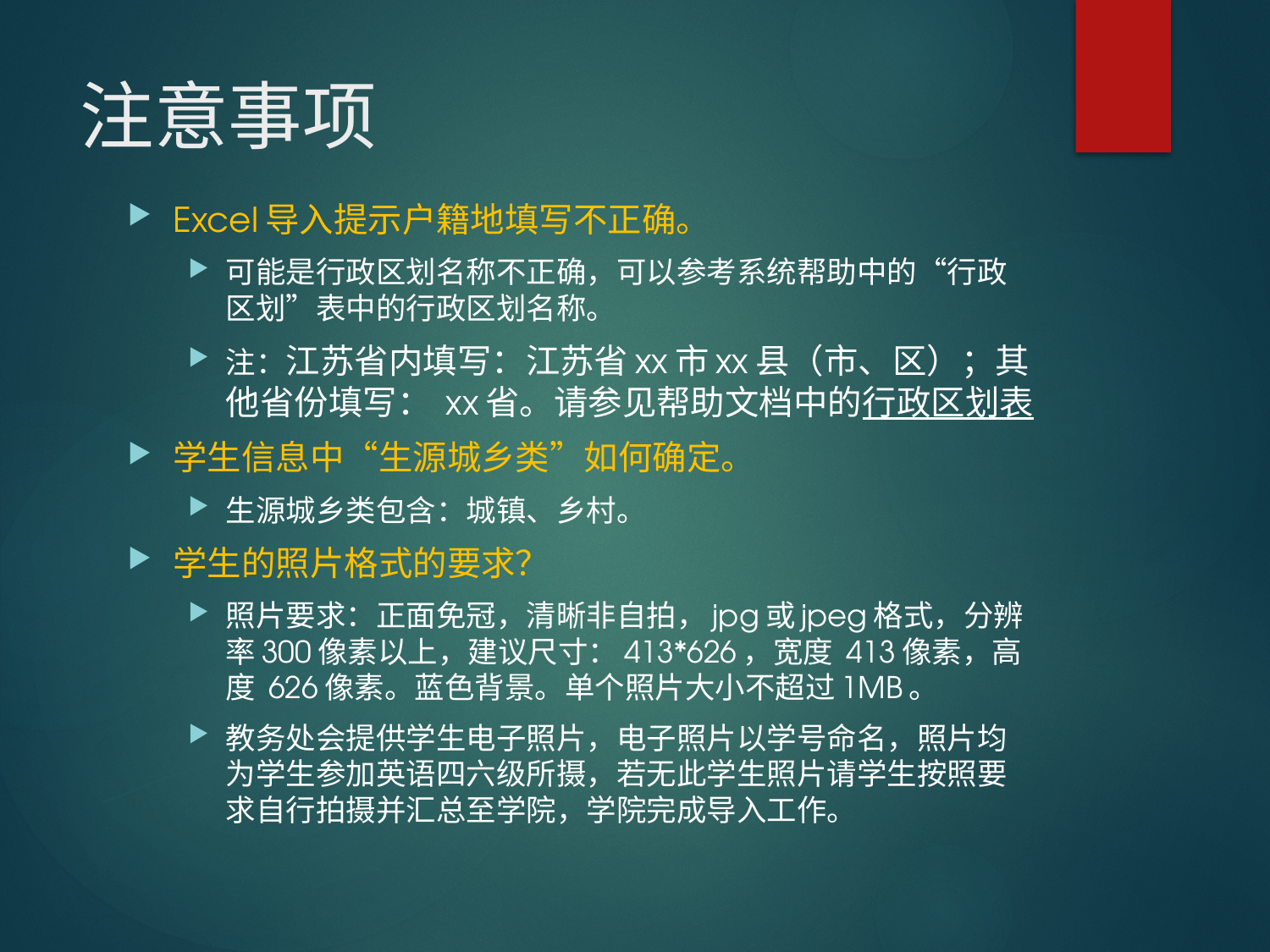

# 注意事项

Excel导入提示户籍地填写不正确。
可能是行政区划名称不正确，可以参考系统帮助中的“行政区划”表中的行政区划名称。
注：江苏省内填写：江苏省xx市xx县（市、区）；其他省份填写： xx省。请参见帮助文档中的行政区划表
学生信息中“生源城乡类”如何确定。
生源城乡类包含：城镇、乡村。
学生的照片格式的要求？
照片要求：正面免冠，清晰非自拍，jpg或jpeg格式，分辨率300像素以上，建议尺寸：413*626，宽度 413像素，高度 626像素。蓝色背景。单个照片大小不超过1MB。
教务处会提供学生电子照片，电子照片以学号命名，照片均为学生参加英语四六级所摄，若无此学生照片请学生按照要求自行拍摄并汇总至学院，学院完成导入工作。